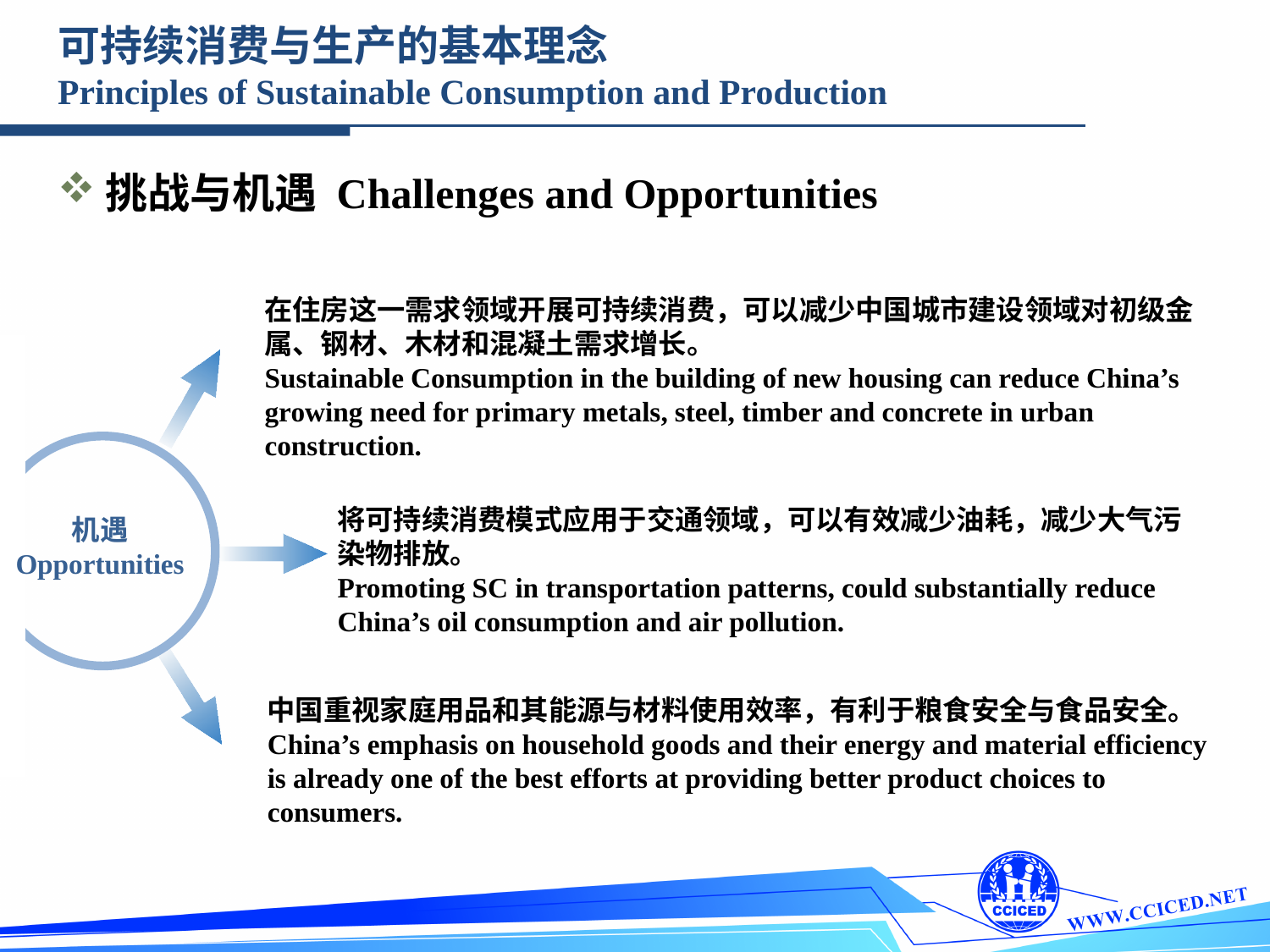

可持续消费与生产的基本理念
Principles of Sustainable Consumption and Production
挑战与机遇 Challenges and Opportunities
在住房这一需求领域开展可持续消费，可以减少中国城市建设领域对初级金属、钢材、木材和混凝土需求增长。
Sustainable Consumption in the building of new housing can reduce China’s growing need for primary metals, steel, timber and concrete in urban construction.

机遇
Opportunities

将可持续消费模式应用于交通领域，可以有效减少油耗，减少大气污染物排放。
Promoting SC in transportation patterns, could substantially reduce China’s oil consumption and air pollution.

中国重视家庭用品和其能源与材料使用效率，有利于粮食安全与食品安全。
China’s emphasis on household goods and their energy and material efficiency is already one of the best efforts at providing better product choices to consumers.